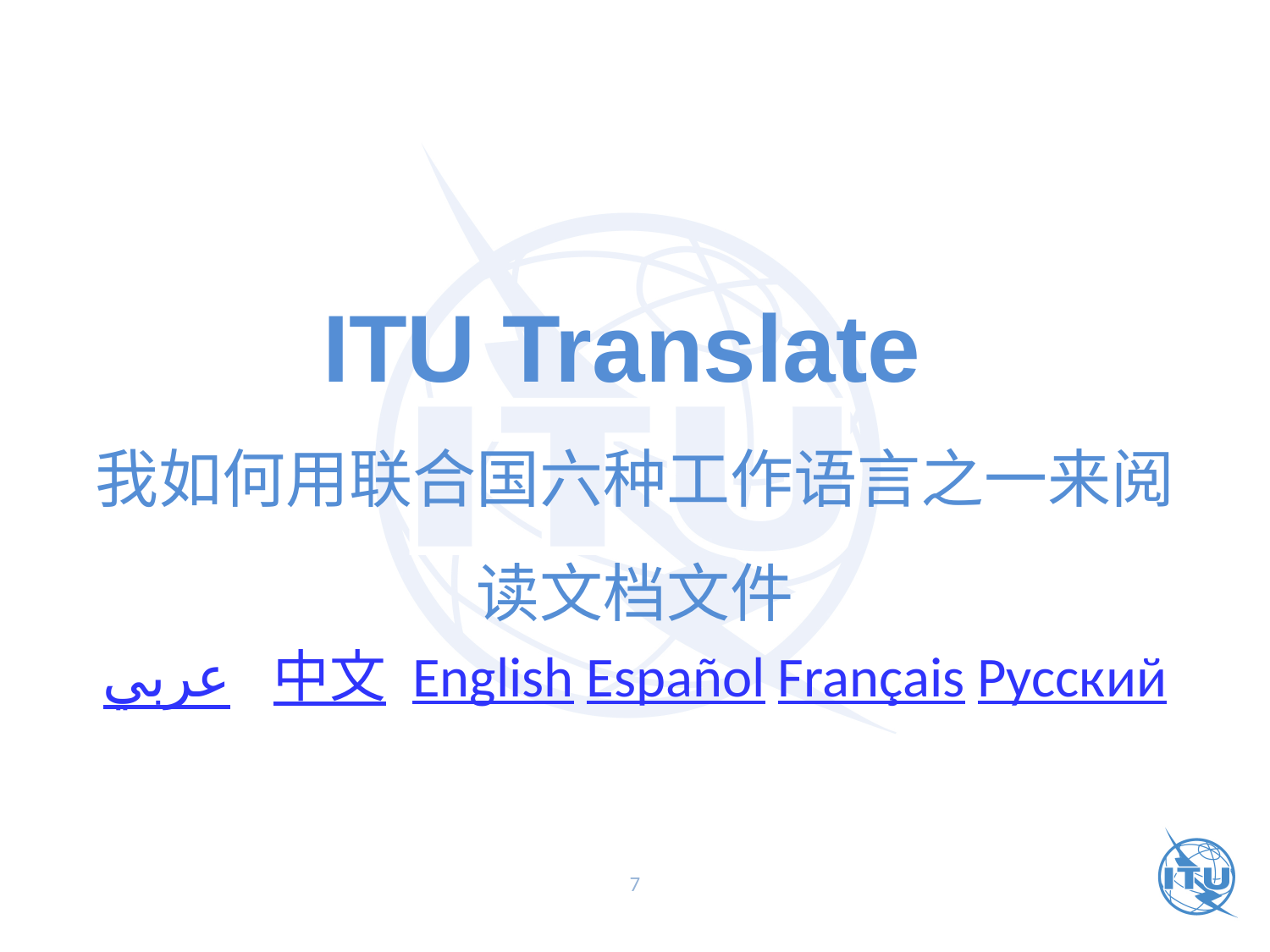

ITU Translate
我如何用联合国六种工作语言之一来阅读文档文件
عربي  中文 English Español Français Русский
7